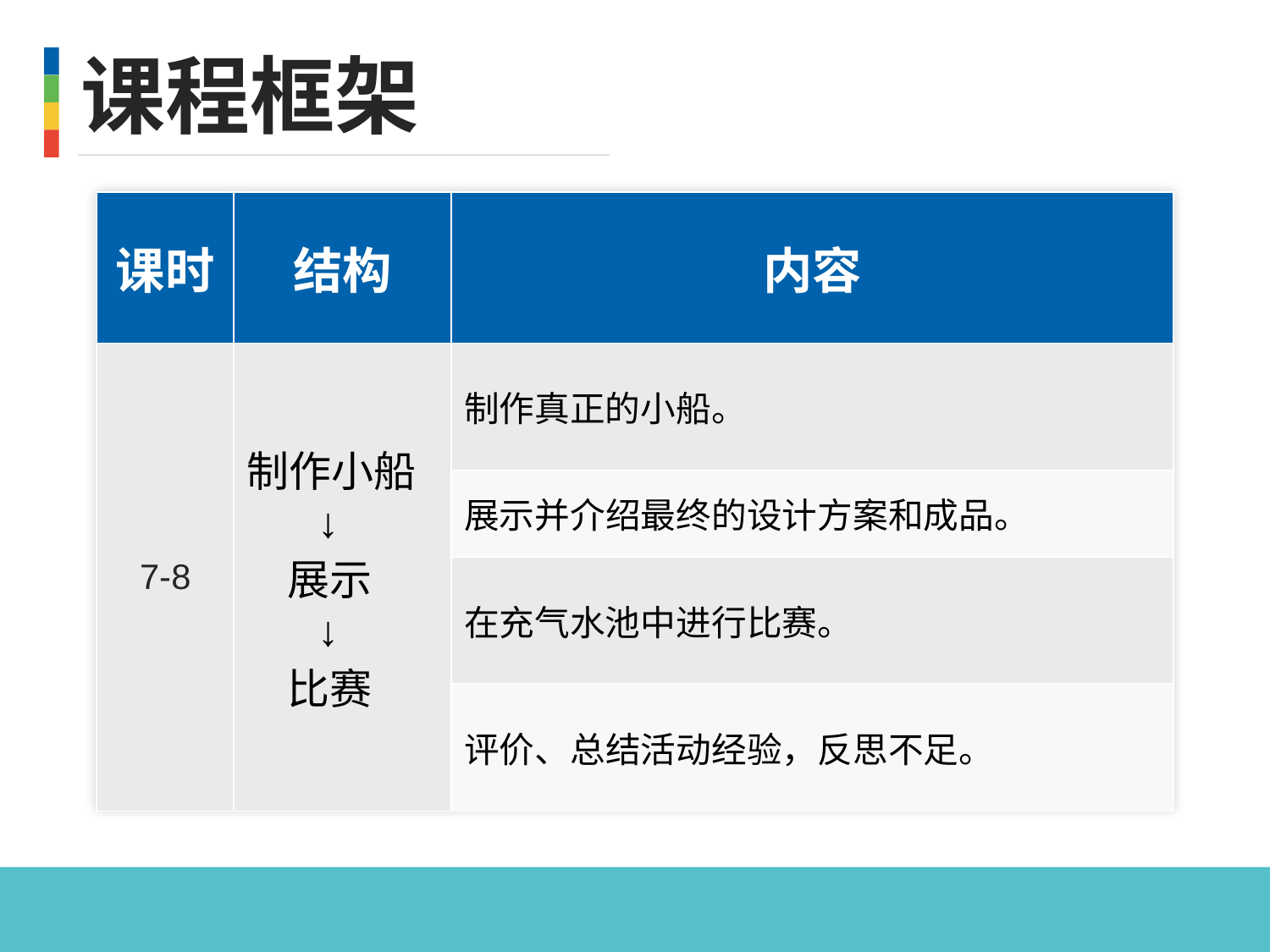

课程框架

| 课时 | 结构 | 内容 |
| --- | --- | --- |
| 7-8 | 制作小船 ↓ 展示 ↓ 比赛 | 制作真正的小船。 |
|  |  | 展示并介绍最终的设计方案和成品。 |
|  |  | 在充气水池中进行比赛。 |
|  |  | 评价、总结活动经验，反思不足。 |